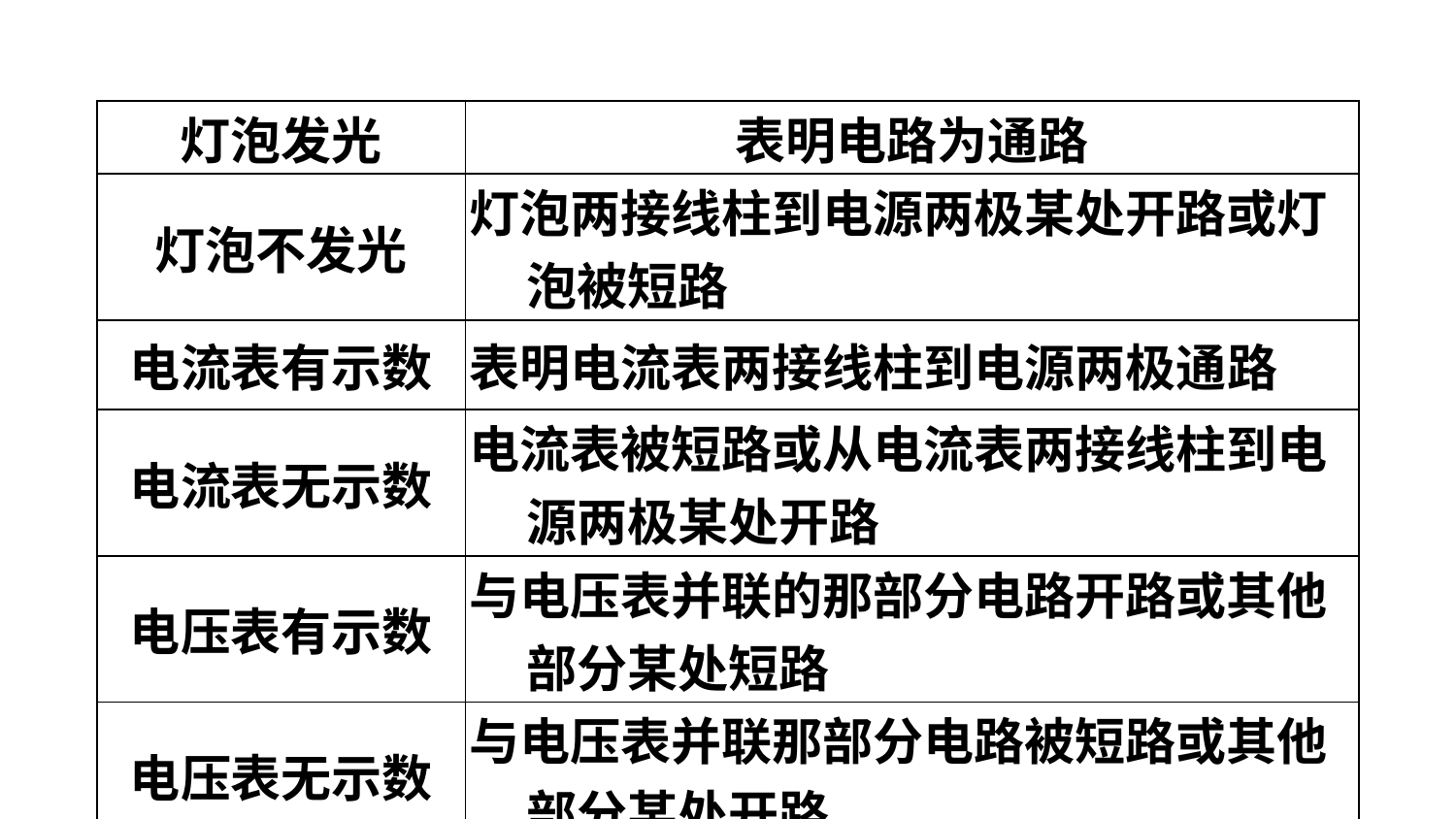

| 灯泡发光 | 表明电路为通路 |
| --- | --- |
| 灯泡不发光 | 灯泡两接线柱到电源两极某处开路或灯泡被短路 |
| 电流表有示数 | 表明电流表两接线柱到电源两极通路 |
| 电流表无示数 | 电流表被短路或从电流表两接线柱到电源两极某处开路 |
| 电压表有示数 | 与电压表并联的那部分电路开路或其他部分某处短路 |
| 电压表无示数 | 与电压表并联那部分电路被短路或其他部分某处开路 |